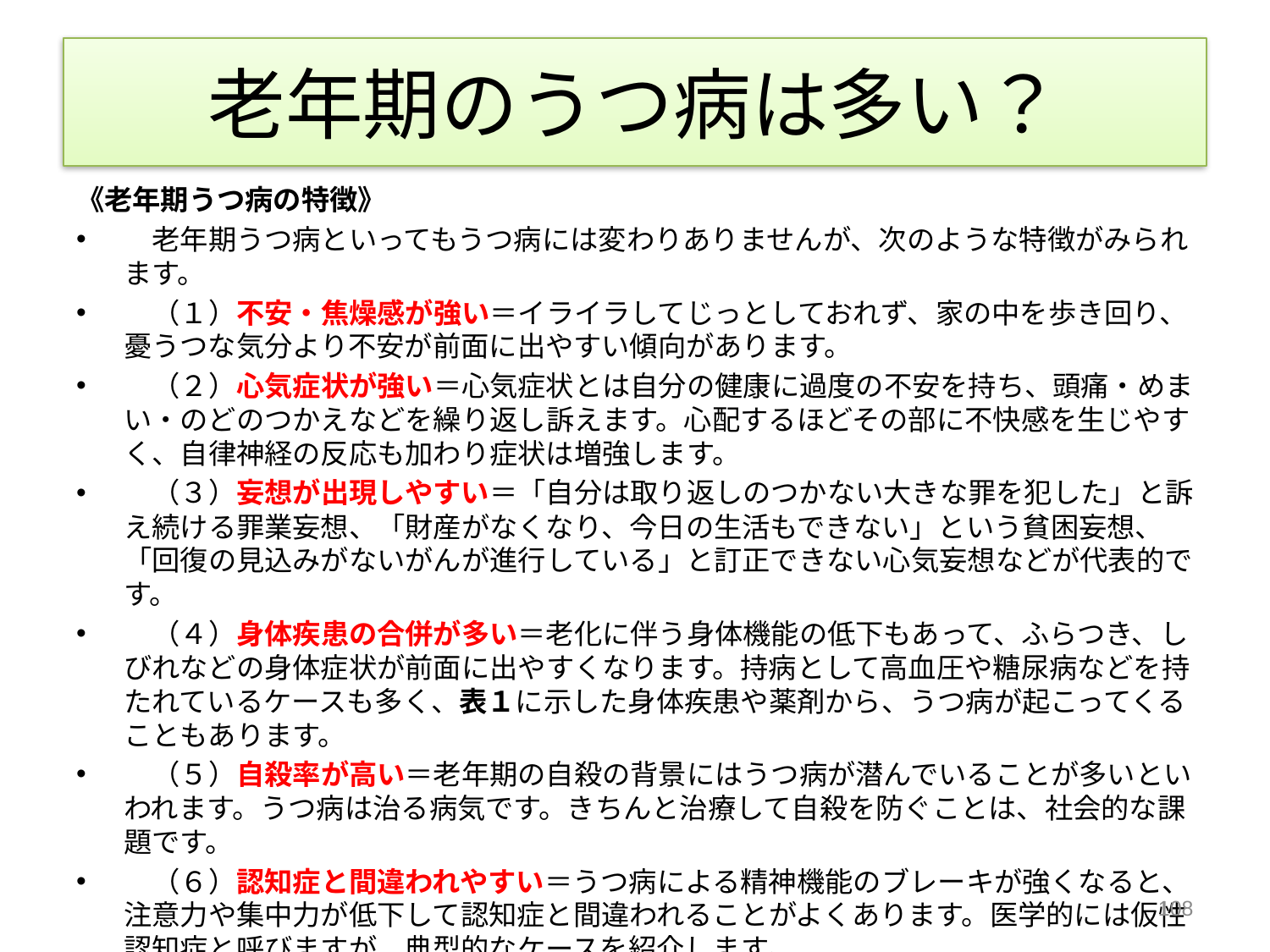

# 老年期のうつ病は多い？
《老年期うつ病の特徴》
　老年期うつ病といってもうつ病には変わりありませんが、次のような特徴がみられます。
　（１）不安・焦燥感が強い＝イライラしてじっとしておれず、家の中を歩き回り、憂うつな気分より不安が前面に出やすい傾向があります。
　（２）心気症状が強い＝心気症状とは自分の健康に過度の不安を持ち、頭痛・めまい・のどのつかえなどを繰り返し訴えます。心配するほどその部に不快感を生じやすく、自律神経の反応も加わり症状は増強します。
　（３）妄想が出現しやすい＝「自分は取り返しのつかない大きな罪を犯した」と訴え続ける罪業妄想、「財産がなくなり、今日の生活もできない」という貧困妄想、「回復の見込みがないがんが進行している」と訂正できない心気妄想などが代表的です。
　（４）身体疾患の合併が多い＝老化に伴う身体機能の低下もあって、ふらつき、しびれなどの身体症状が前面に出やすくなります。持病として高血圧や糖尿病などを持たれているケースも多く、表１に示した身体疾患や薬剤から、うつ病が起こってくることもあります。
　（５）自殺率が高い＝老年期の自殺の背景にはうつ病が潜んでいることが多いといわれます。うつ病は治る病気です。きちんと治療して自殺を防ぐことは、社会的な課題です。
　（６）認知症と間違われやすい＝うつ病による精神機能のブレーキが強くなると、注意力や集中力が低下して認知症と間違われることがよくあります。医学的には仮性認知症と呼びますが、典型的なケースを紹介します。

108